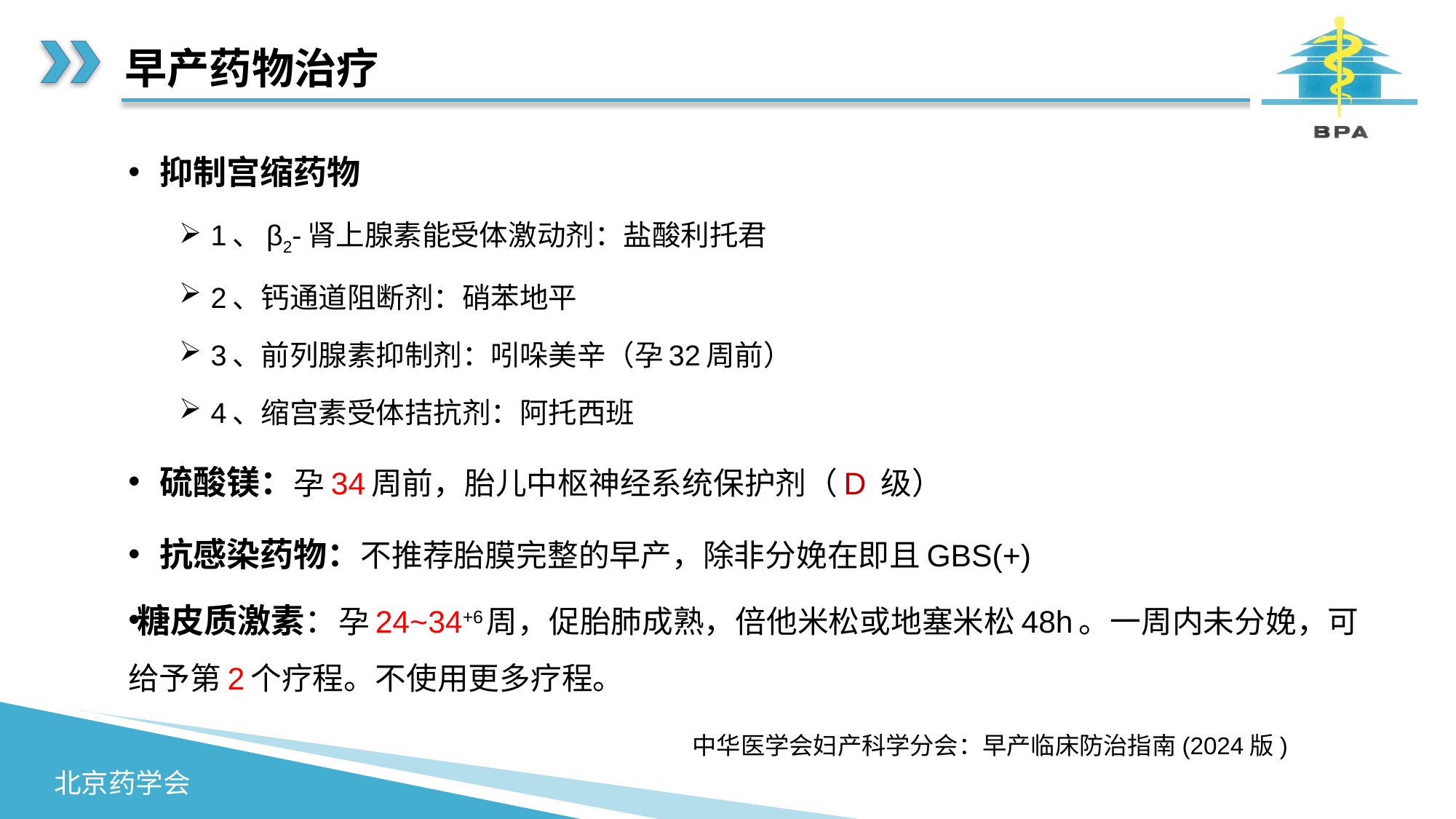

# 早产药物治疗
抑制宫缩药物
1、β2-肾上腺素能受体激动剂：盐酸利托君
2、钙通道阻断剂：硝苯地平
3、前列腺素抑制剂：吲哚美辛（孕32周前）
4、缩宫素受体拮抗剂：阿托西班
硫酸镁：孕34周前，胎儿中枢神经系统保护剂（D 级）
抗感染药物：不推荐胎膜完整的早产，除非分娩在即且GBS(+)
糖皮质激素：孕24~34+6周，促胎肺成熟，倍他米松或地塞米松48h。一周内未分娩，可给予第2个疗程。不使用更多疗程。

中华医学会妇产科学分会：早产临床防治指南(2024版)